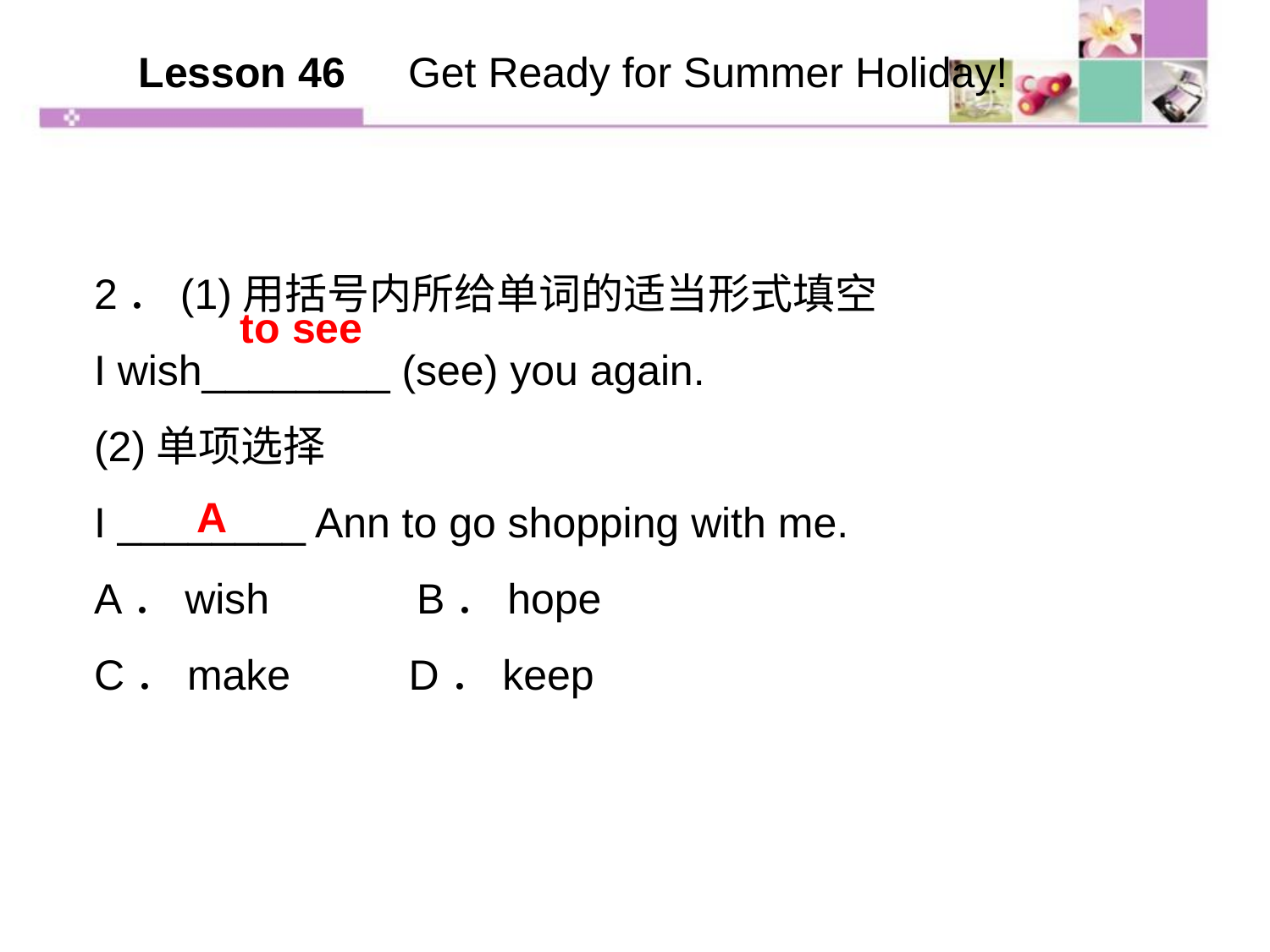

Lesson 46　Get Ready for Summer Holiday!
2．(1)用括号内所给单词的适当形式填空
I wish________ (see) you again.
(2)单项选择
I ________ Ann to go shopping with me.
A．wish　　　B．hope
C．make          D．keep
to see
A